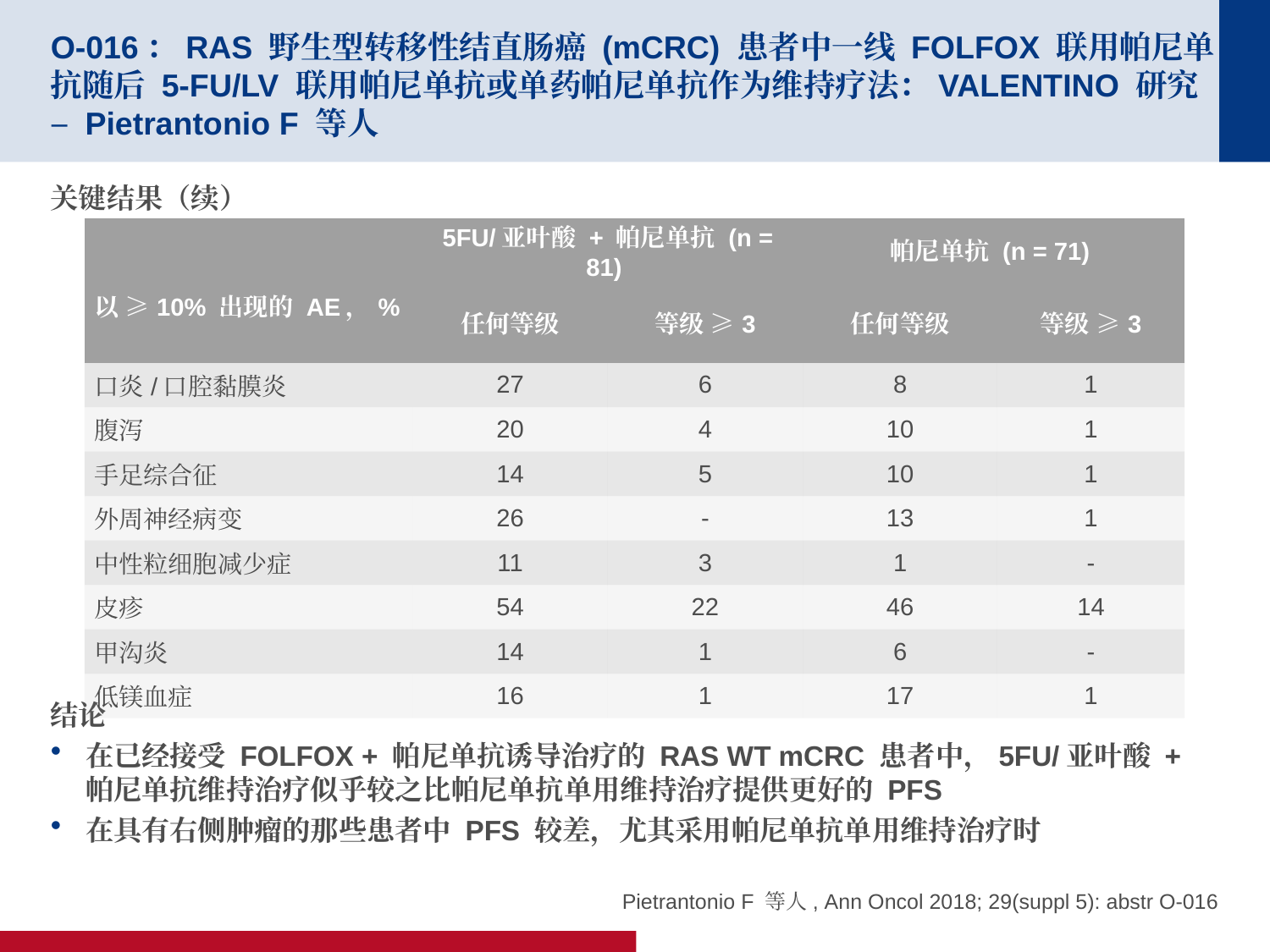

# O-016：RAS 野生型转移性结直肠癌 (mCRC) 患者中一线 FOLFOX 联用帕尼单抗随后 5-FU/LV 联用帕尼单抗或单药帕尼单抗作为维持疗法：VALENTINO 研究 – Pietrantonio F 等人
关键结果（续）
结论
在已经接受 FOLFOX + 帕尼单抗诱导治疗的 RAS WT mCRC 患者中，5FU/亚叶酸 + 帕尼单抗维持治疗似乎较之比帕尼单抗单用维持治疗提供更好的 PFS
在具有右侧肿瘤的那些患者中 PFS 较差，尤其采用帕尼单抗单用维持治疗时
| 以 ≥10% 出现的 AE，% | 5FU/亚叶酸 + 帕尼单抗 (n = 81) |  | 帕尼单抗 (n = 71) |  |
| --- | --- | --- | --- | --- |
|  | 任何等级 | 等级 ≥3 | 任何等级 | 等级 ≥3 |
| 口炎/口腔黏膜炎 | 27 | 6 | 8 | 1 |
| 腹泻 | 20 | 4 | 10 | 1 |
| 手足综合征 | 14 | 5 | 10 | 1 |
| 外周神经病变 | 26 | - | 13 | 1 |
| 中性粒细胞减少症 | 11 | 3 | 1 | - |
| 皮疹 | 54 | 22 | 46 | 14 |
| 甲沟炎 | 14 | 1 | 6 | - |
| 低镁血症 | 16 | 1 | 17 | 1 |
Pietrantonio F 等人, Ann Oncol 2018; 29(suppl 5): abstr O-016